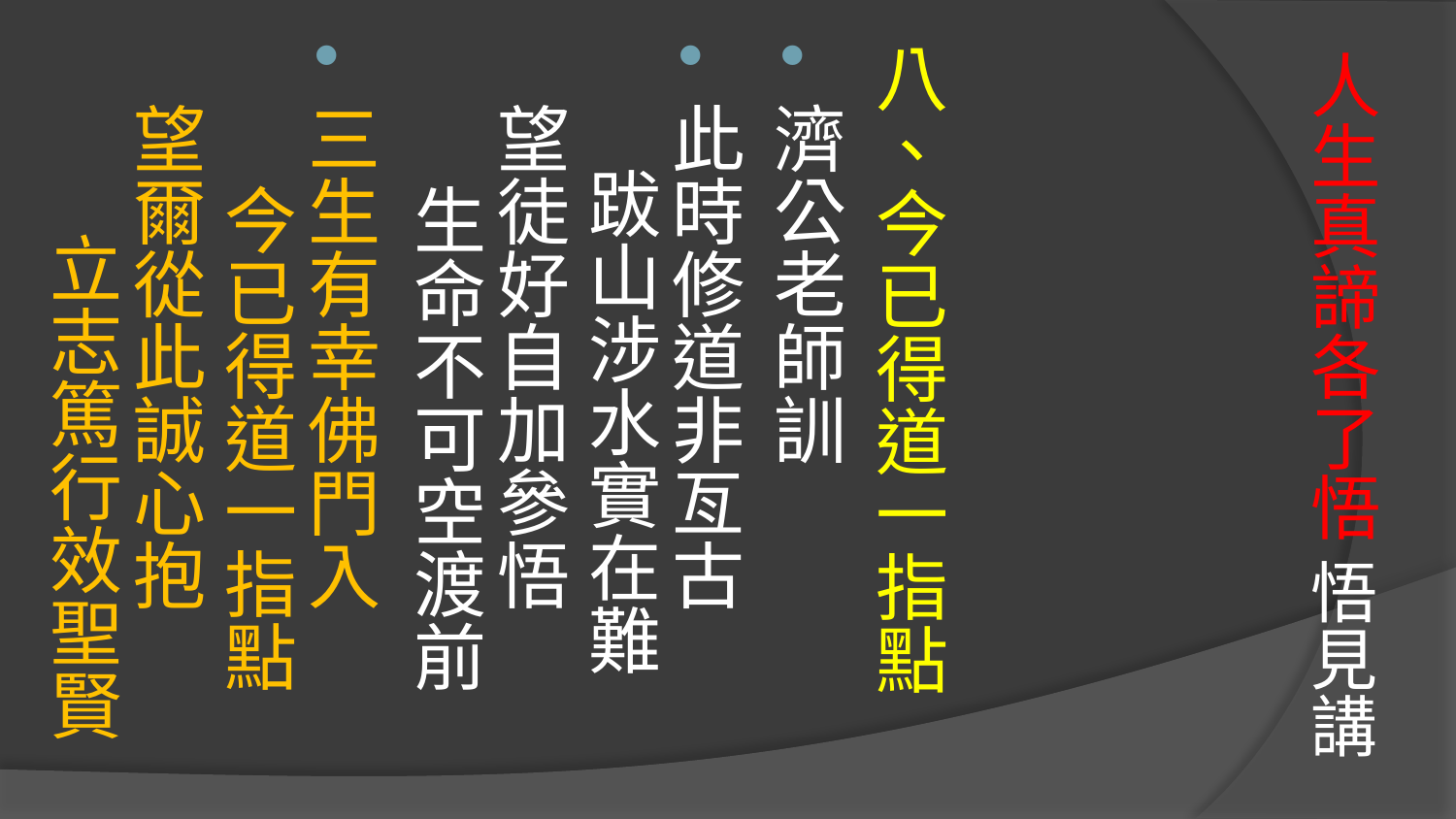

八、今已得道一指點
濟公老師訓
此時修道非亙古               跋山涉水實在難
望徒好自加參悟                生命不可空渡前
三生有幸佛門入                今已得道一指點
望爾從此誠心抱                   立志篤行效聖賢
# 人生真諦各了悟 悟見講